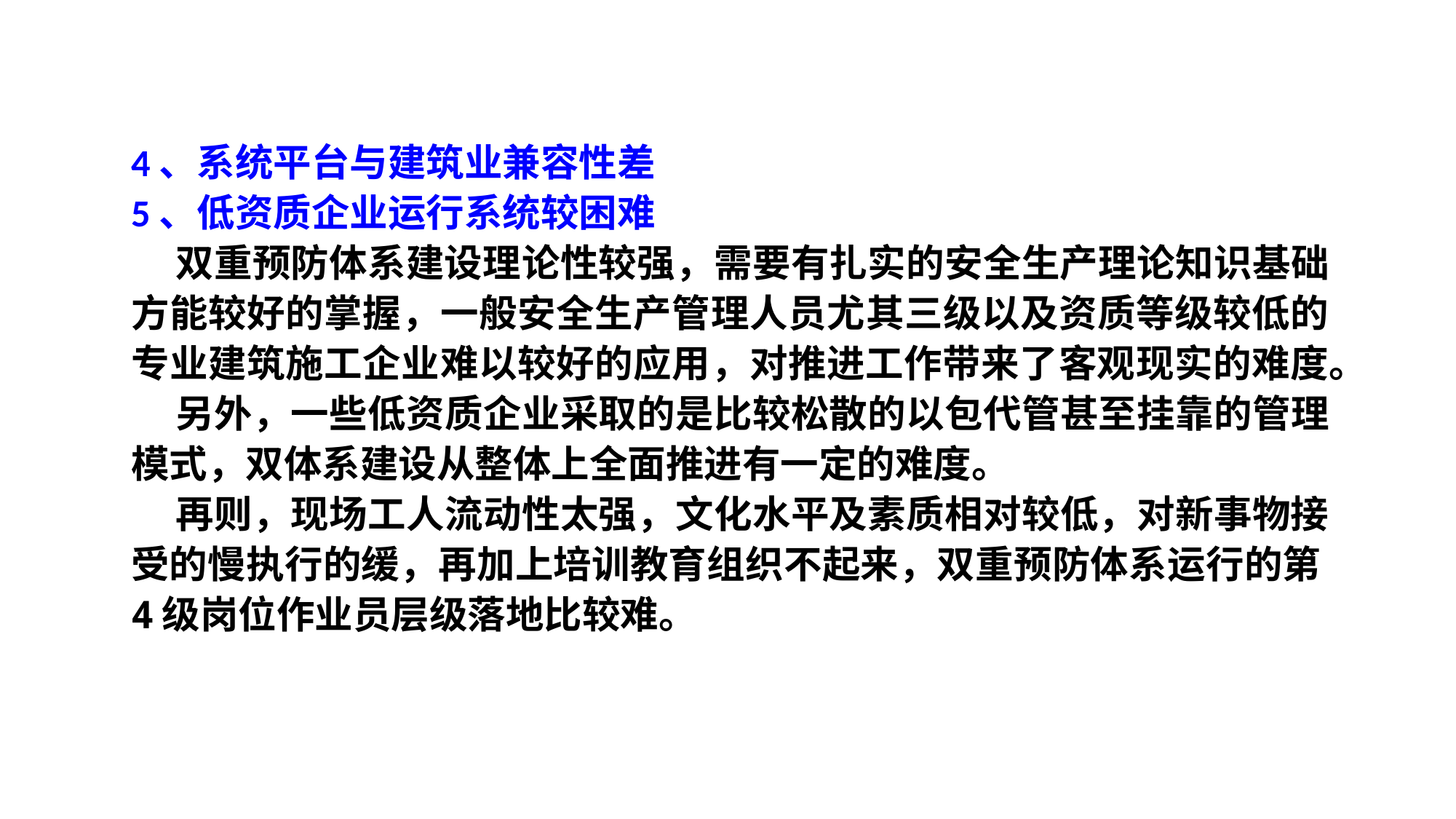

4、系统平台与建筑业兼容性差
5、低资质企业运行系统较困难
    双重预防体系建设理论性较强，需要有扎实的安全生产理论知识基础方能较好的掌握，一般安全生产管理人员尤其三级以及资质等级较低的专业建筑施工企业难以较好的应用，对推进工作带来了客观现实的难度。
    另外，一些低资质企业采取的是比较松散的以包代管甚至挂靠的管理模式，双体系建设从整体上全面推进有一定的难度。
    再则，现场工人流动性太强，文化水平及素质相对较低，对新事物接受的慢执行的缓，再加上培训教育组织不起来，双重预防体系运行的第4级岗位作业员层级落地比较难。